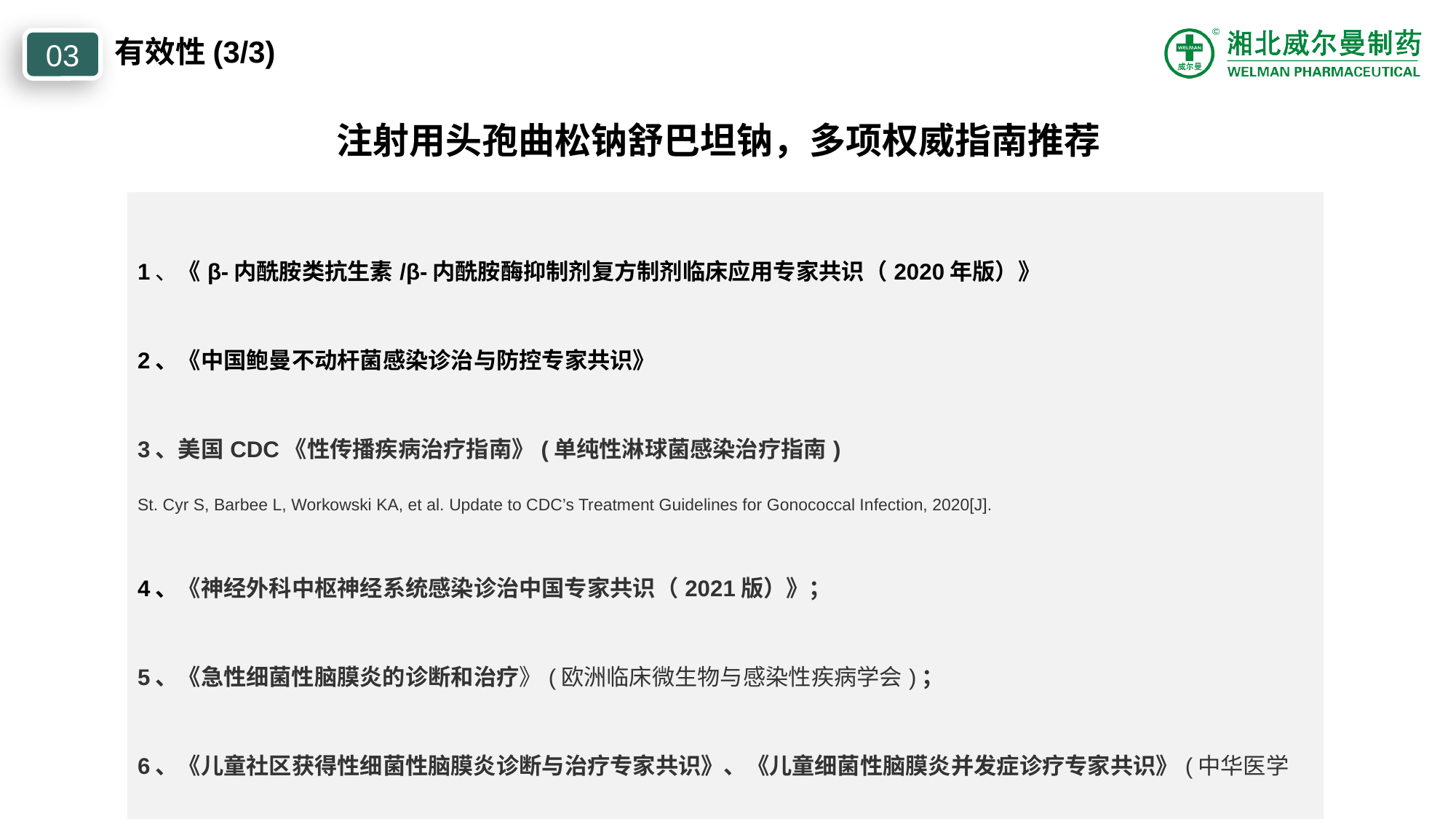

有效性(3/3)
03
注射用头孢曲松钠舒巴坦钠，多项权威指南推荐
| 1、《β-内酰胺类抗生素/β-内酰胺酶抑制剂复方制剂临床应用专家共识（2020年版）》 2、《中国鲍曼不动杆菌感染诊治与防控专家共识》 3、美国CDC《性传播疾病治疗指南》(单纯性淋球菌感染治疗指南) St. Cyr S, Barbee L, Workowski KA, et al. Update to CDC’s Treatment Guidelines for Gonococcal Infection, 2020[J]. 4、《神经外科中枢神经系统感染诊治中国专家共识（2021版）》； 5、《急性细菌性脑膜炎的诊断和治疗》(欧洲临床微生物与感染性疾病学会)； 6、《儿童社区获得性细菌性脑膜炎诊断与治疗专家共识》、《儿童细菌性脑膜炎并发症诊疗专家共识》(中华医学会); |
| --- |